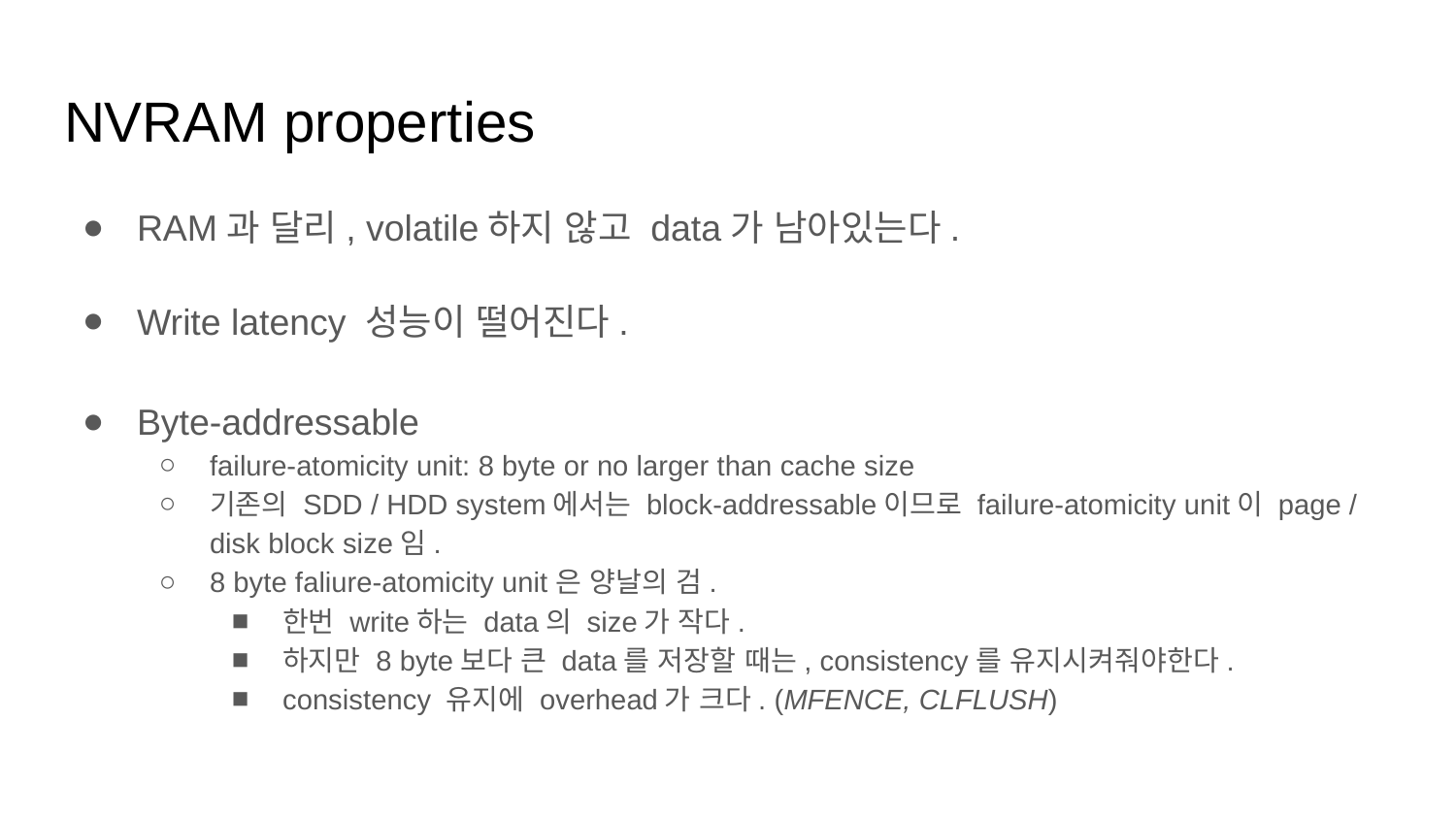

# NVRAM properties
RAM과 달리, volatile하지 않고 data가 남아있는다.
Write latency 성능이 떨어진다.
Byte-addressable
failure-atomicity unit: 8 byte or no larger than cache size
기존의 SDD / HDD system에서는 block-addressable이므로 failure-atomicity unit이 page / disk block size임.
8 byte faliure-atomicity unit은 양날의 검.
한번 write하는 data의 size가 작다.
하지만 8 byte보다 큰 data를 저장할 때는, consistency를 유지시켜줘야한다.
consistency 유지에 overhead가 크다. (MFENCE, CLFLUSH)